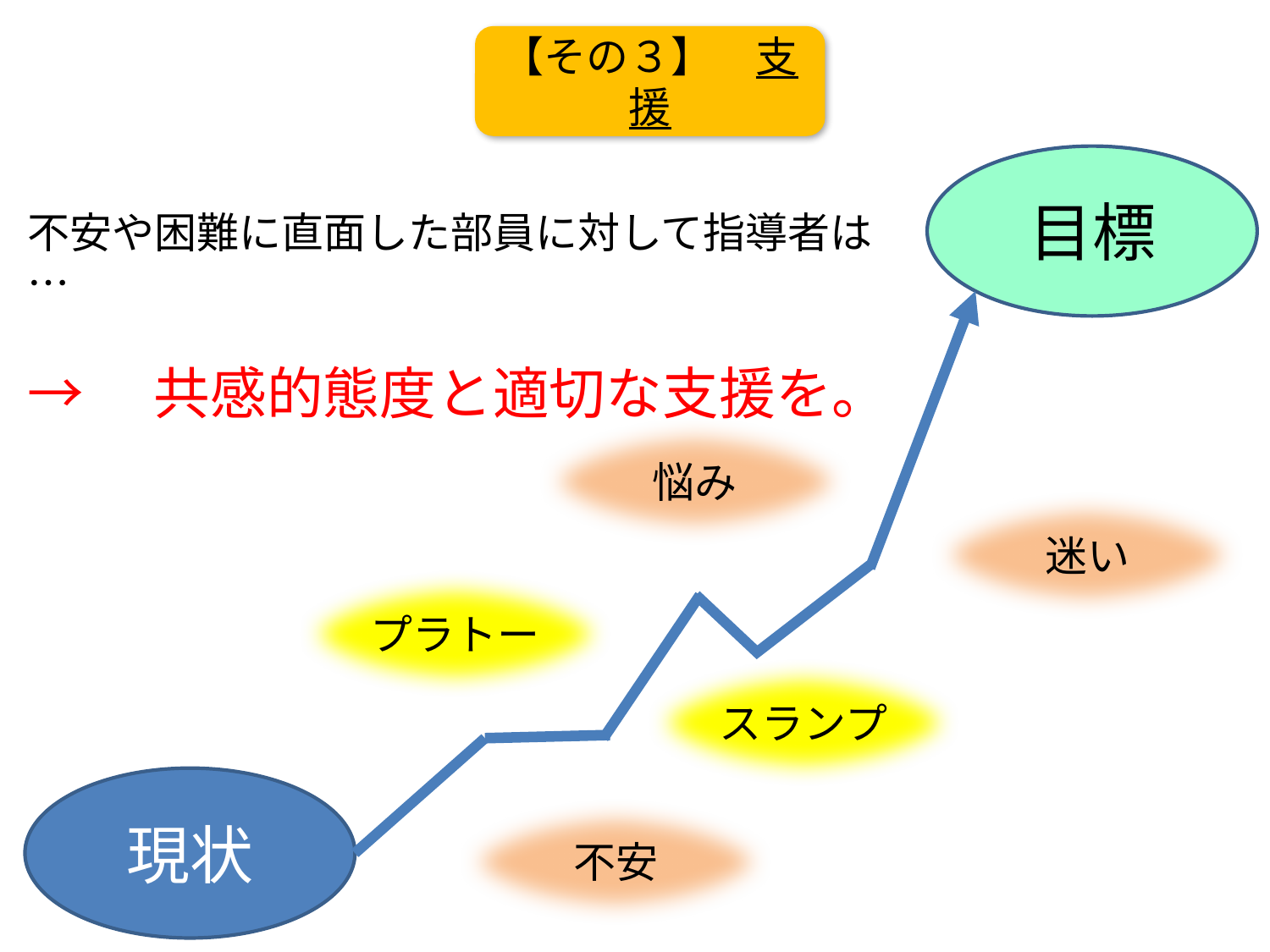

【その３】　支援
目標
不安や困難に直面した部員に対して指導者は…

→　共感的態度と適切な支援を。
悩み
迷い
プラトー
スランプ
現状
不安